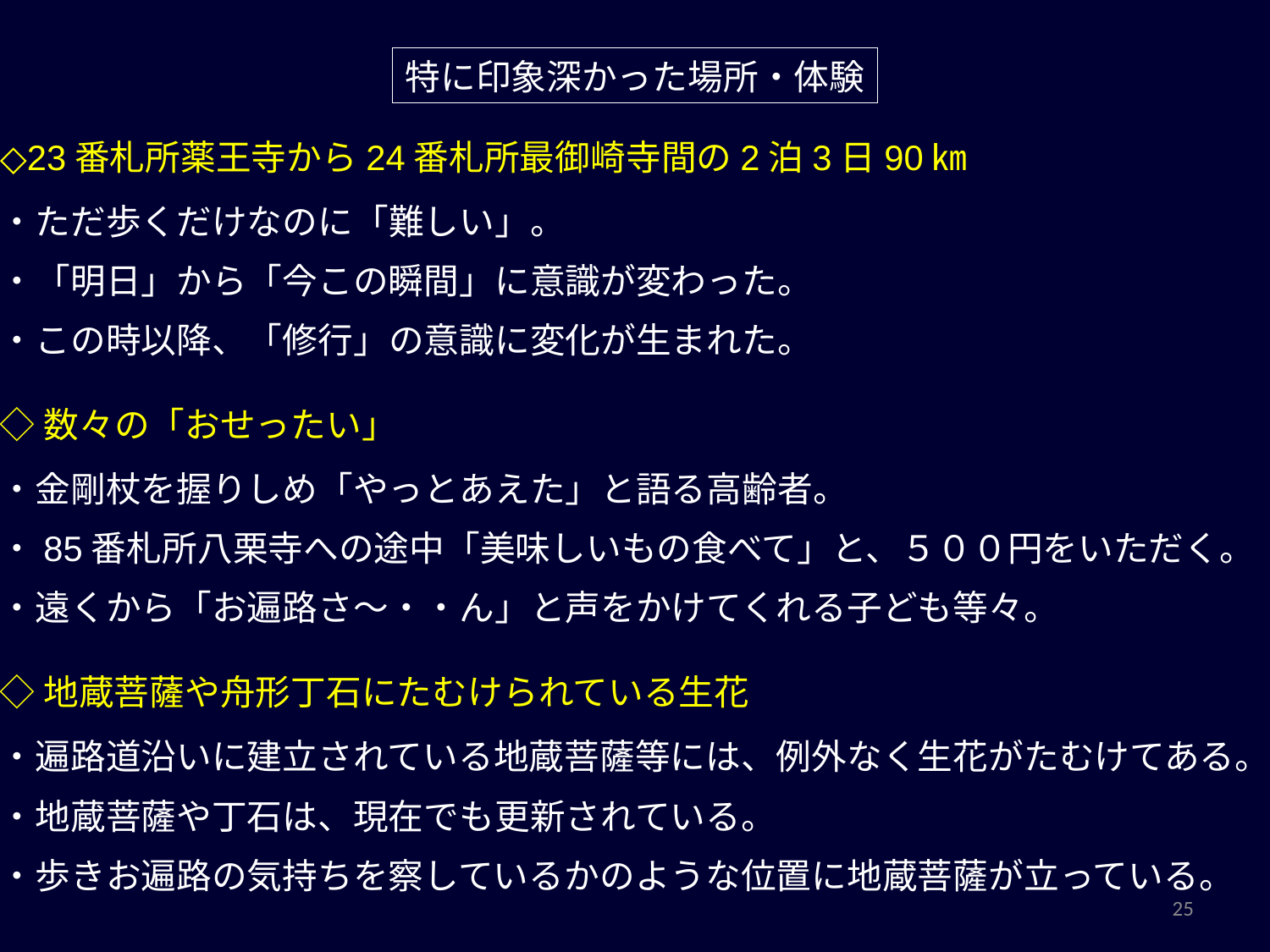

特に印象深かった場所・体験
◇23番札所薬王寺から24番札所最御崎寺間の2泊3日90㎞

・ただ歩くだけなのに「難しい」。

・「明日」から「今この瞬間」に意識が変わった。

・この時以降、「修行」の意識に変化が生まれた。

◇数々の「おせったい」

・金剛杖を握りしめ「やっとあえた」と語る高齢者。

・85番札所八栗寺への途中「美味しいもの食べて」と、５００円をいただく。

・遠くから「お遍路さ～・・ん」と声をかけてくれる子ども等々。

◇地蔵菩薩や舟形丁石にたむけられている生花

・遍路道沿いに建立されている地蔵菩薩等には、例外なく生花がたむけてある。

・地蔵菩薩や丁石は、現在でも更新されている。

・歩きお遍路の気持ちを察しているかのような位置に地蔵菩薩が立っている。
25